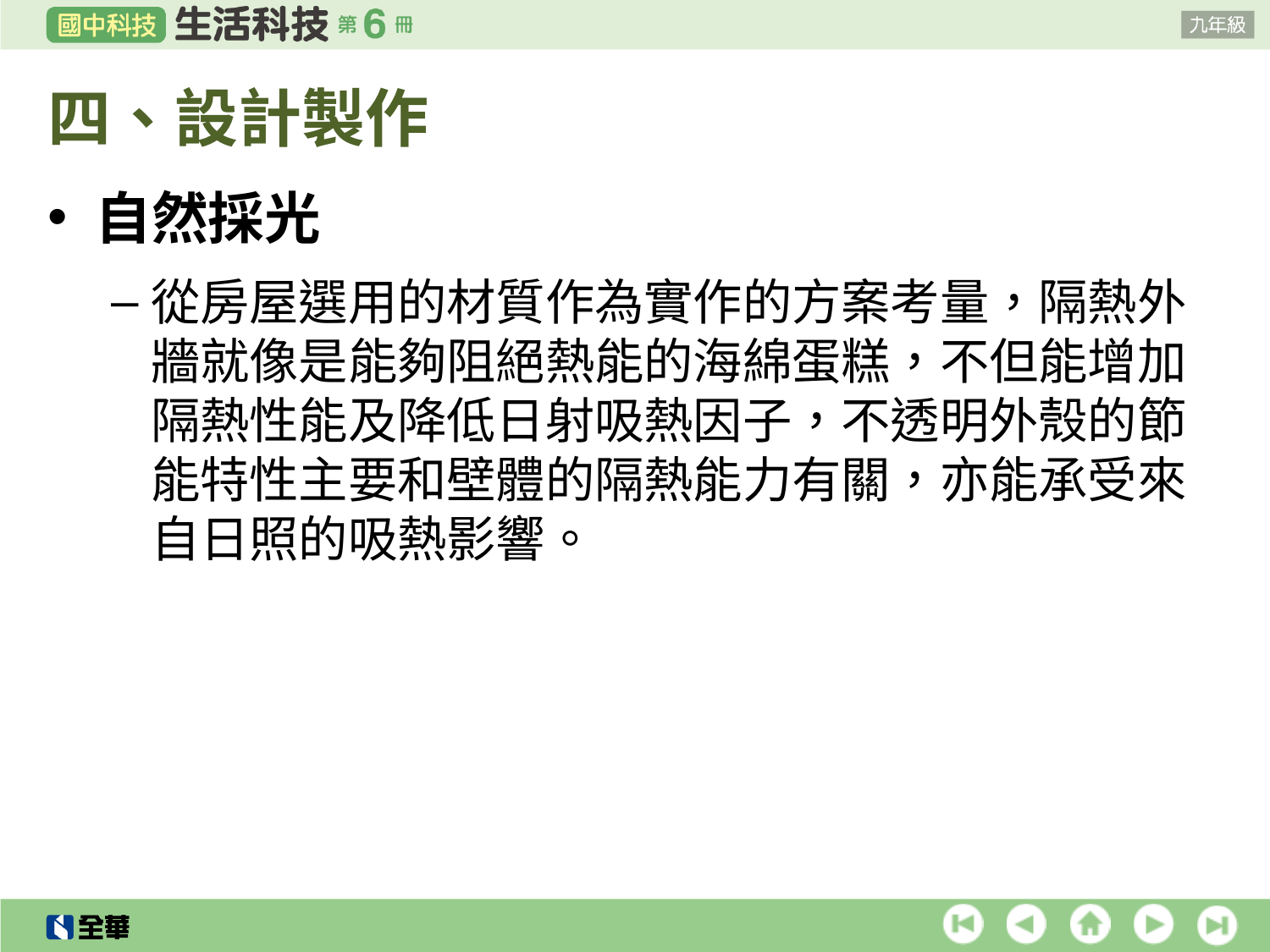

# 四、設計製作
自然採光
從房屋選用的材質作為實作的方案考量，隔熱外牆就像是能夠阻絕熱能的海綿蛋糕，不但能增加隔熱性能及降低日射吸熱因子，不透明外殼的節能特性主要和壁體的隔熱能力有關，亦能承受來自日照的吸熱影響。